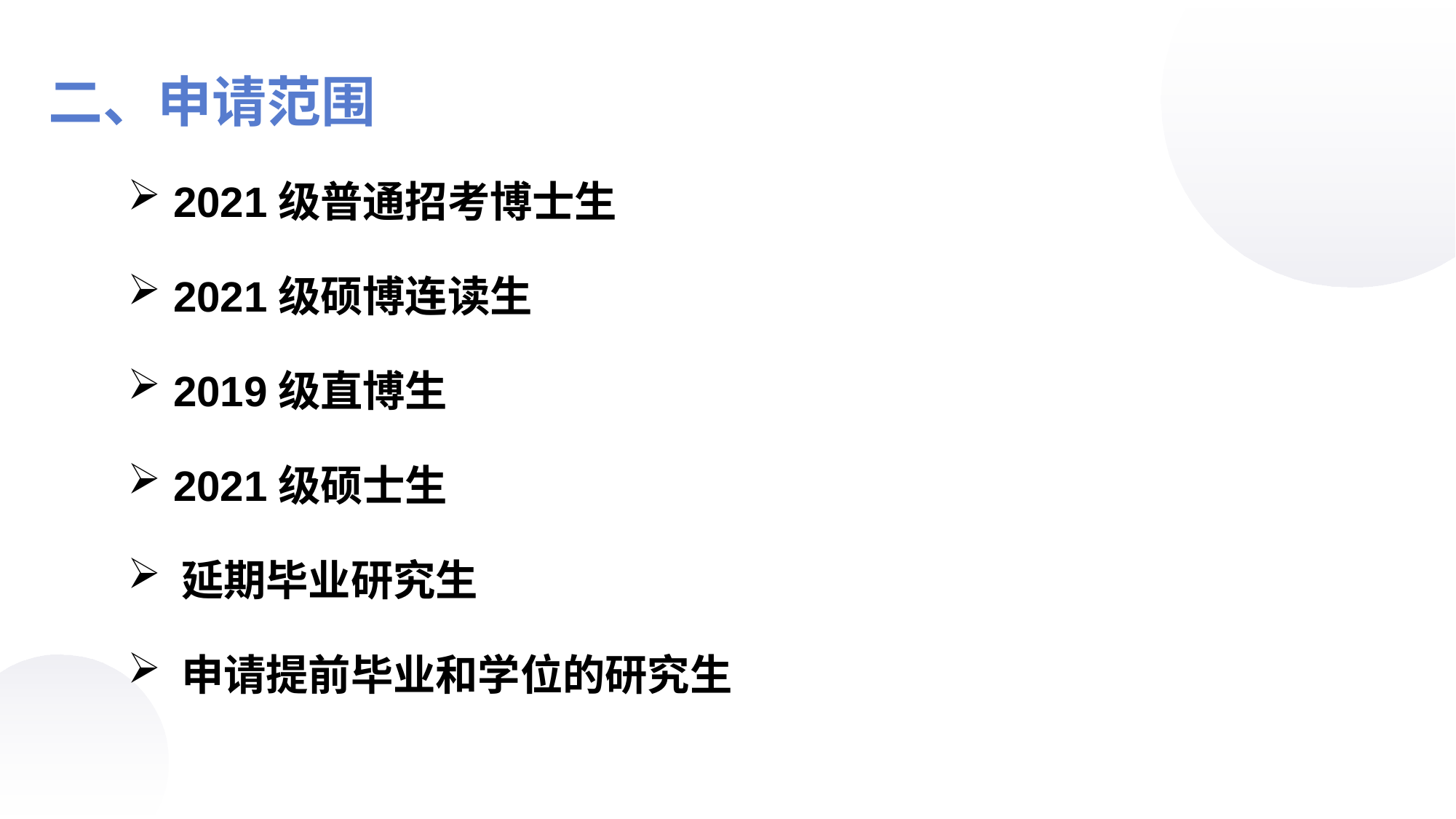

二、申请范围
 2021级普通招考博士生
 2021级硕博连读生
 2019级直博生
 2021级硕士生
 延期毕业研究生
 申请提前毕业和学位的研究生